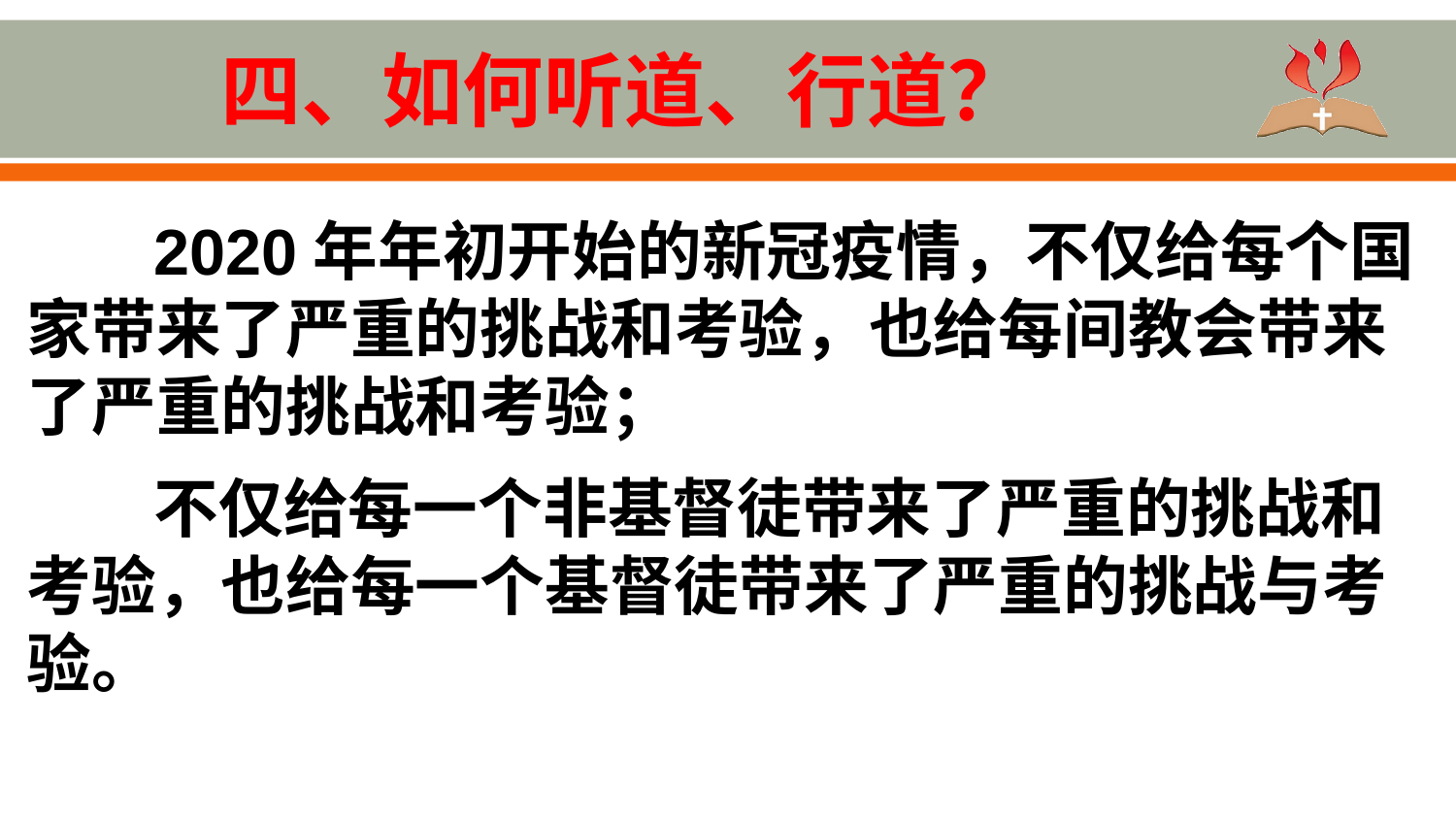

# 四、如何听道、行道？
2020年年初开始的新冠疫情，不仅给每个国家带来了严重的挑战和考验，也给每间教会带来了严重的挑战和考验；
不仅给每一个非基督徒带来了严重的挑战和考验，也给每一个基督徒带来了严重的挑战与考验。

33